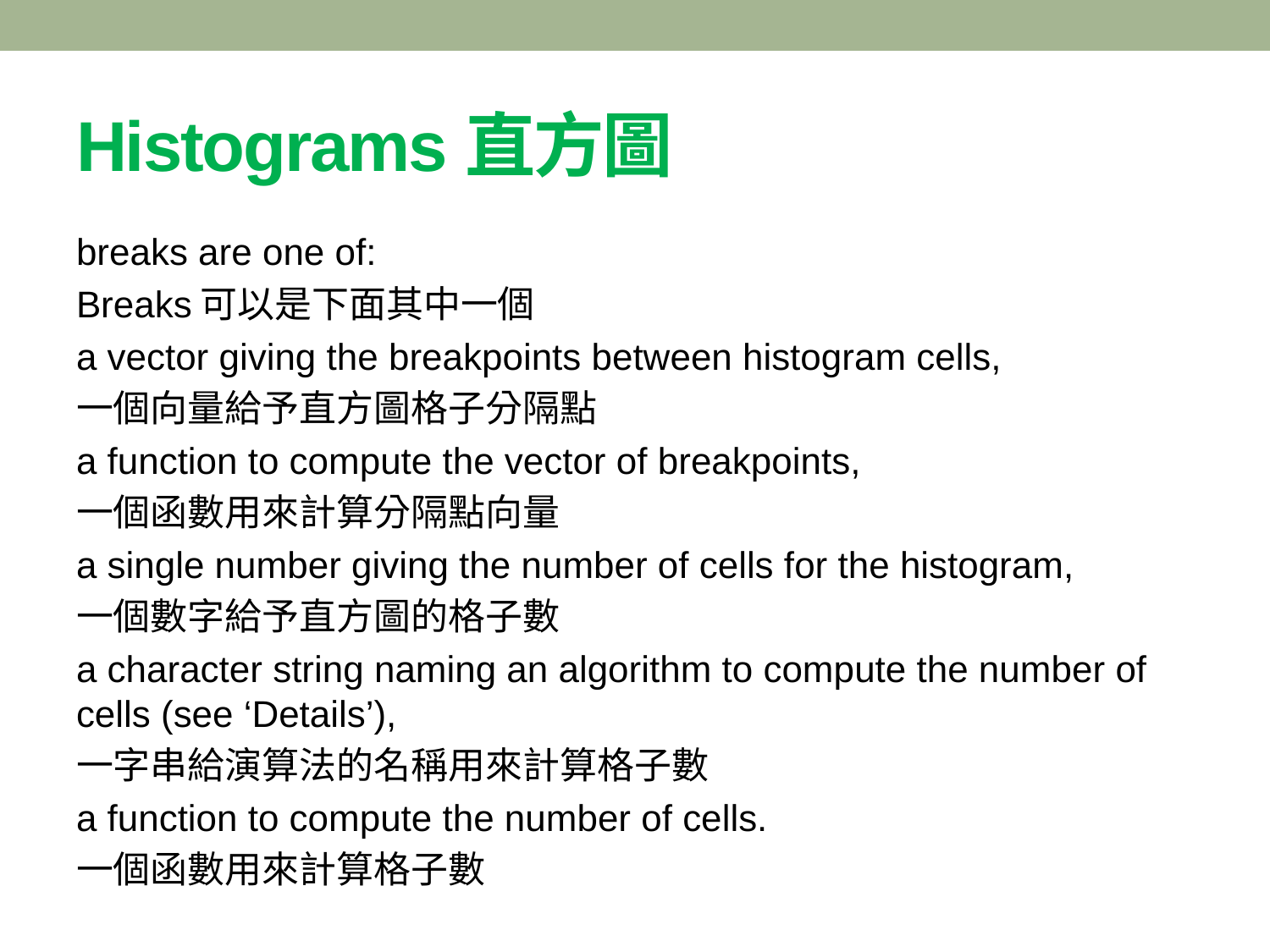

# Histograms直方圖
breaks are one of:
Breaks可以是下面其中一個
a vector giving the breakpoints between histogram cells,
一個向量給予直方圖格子分隔點
a function to compute the vector of breakpoints,
一個函數用來計算分隔點向量
a single number giving the number of cells for the histogram,
一個數字給予直方圖的格子數
a character string naming an algorithm to compute the number of cells (see ‘Details’),
一字串給演算法的名稱用來計算格子數
a function to compute the number of cells.
一個函數用來計算格子數